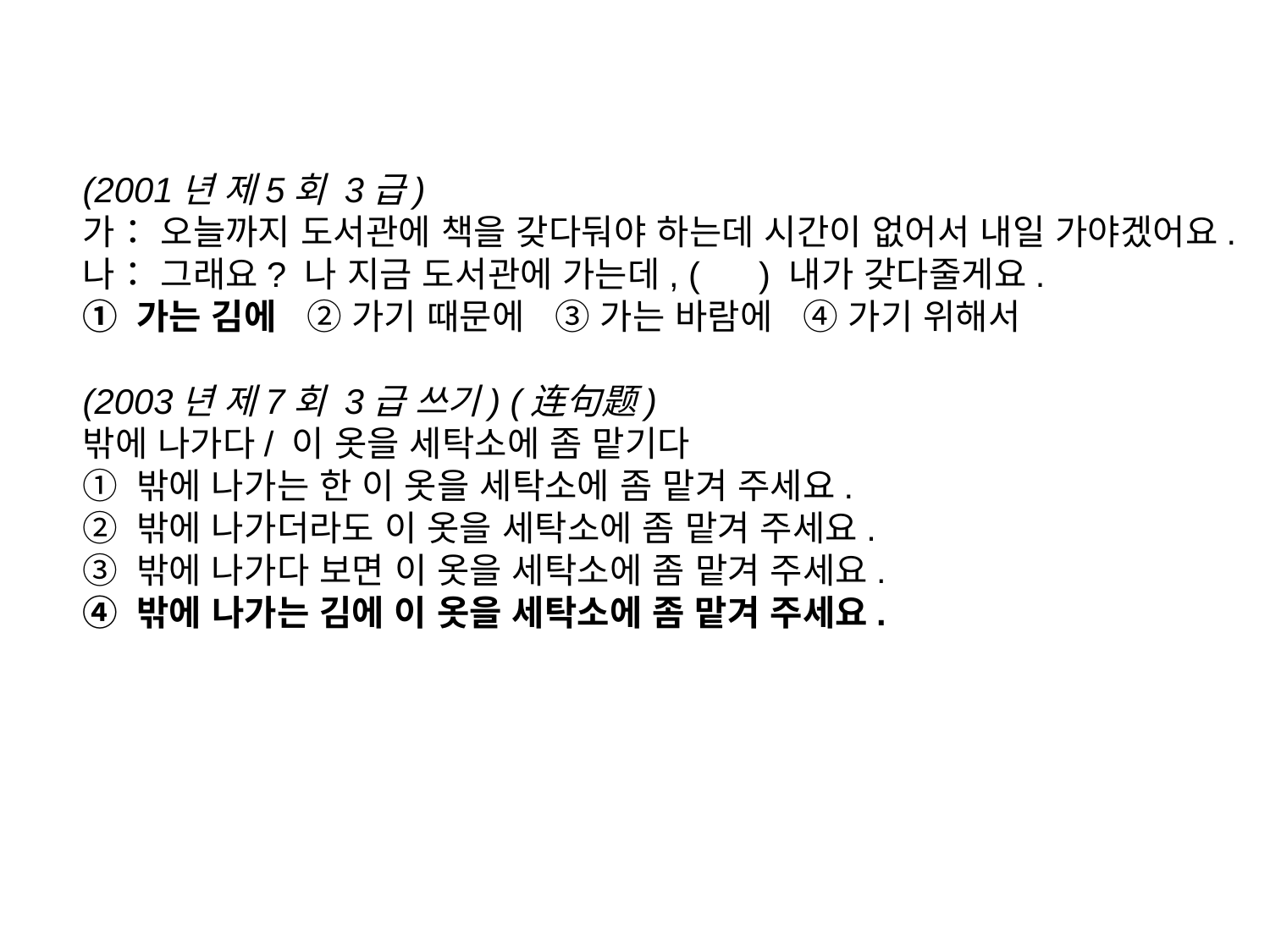

(2001년 제5회 3급)
가： 오늘까지 도서관에 책을 갖다둬야 하는데 시간이 없어서 내일 가야겠어요.
나： 그래요? 나 지금 도서관에 가는데, (      ) 내가 갖다줄게요.
① 가는 김에   ② 가기 때문에   ③ 가는 바람에   ④ 가기 위해서

(2003년 제7회 3급 쓰기) (连句题)
밖에 나가다/ 이 옷을 세탁소에 좀 맡기다
① 밖에 나가는 한 이 옷을 세탁소에 좀 맡겨 주세요.
② 밖에 나가더라도 이 옷을 세탁소에 좀 맡겨 주세요.
③ 밖에 나가다 보면 이 옷을 세탁소에 좀 맡겨 주세요.
④ 밖에 나가는 김에 이 옷을 세탁소에 좀 맡겨 주세요.